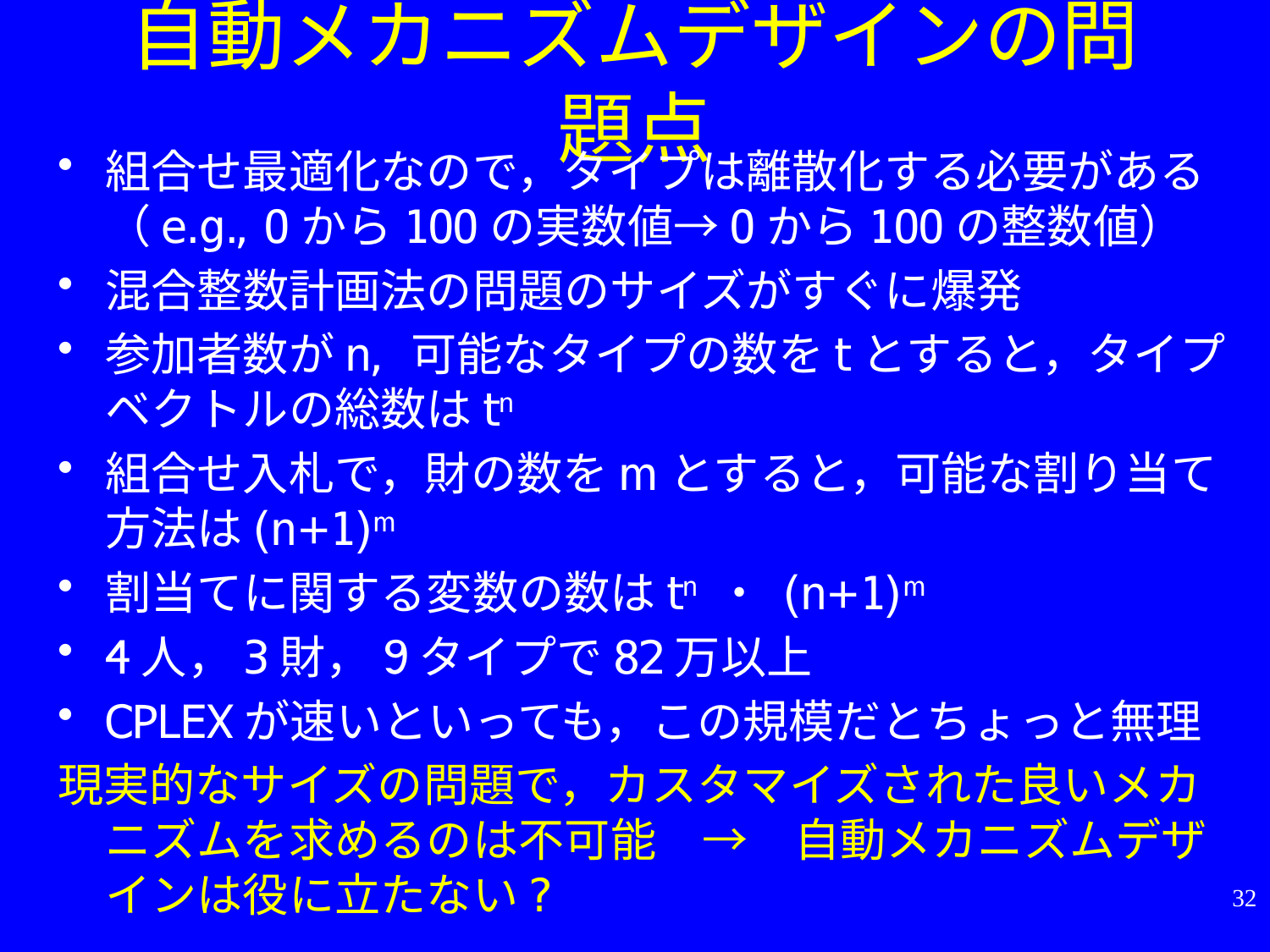

# 自動メカニズムデザインの問題点
組合せ最適化なので，タイプは離散化する必要がある
（e.g., 0から100の実数値→0から100の整数値）
混合整数計画法の問題のサイズがすぐに爆発
参加者数がn, 可能なタイプの数をtとすると，タイプベクトルの総数はtn
組合せ入札で，財の数をmとすると，可能な割り当て方法は(n+1)m
割当てに関する変数の数はtn ・ (n+1)m
4人，3財，9タイプで82万以上
CPLEXが速いといっても，この規模だとちょっと無理
現実的なサイズの問題で，カスタマイズされた良いメカニズムを求めるのは不可能　→　自動メカニズムデザインは役に立たない?
32